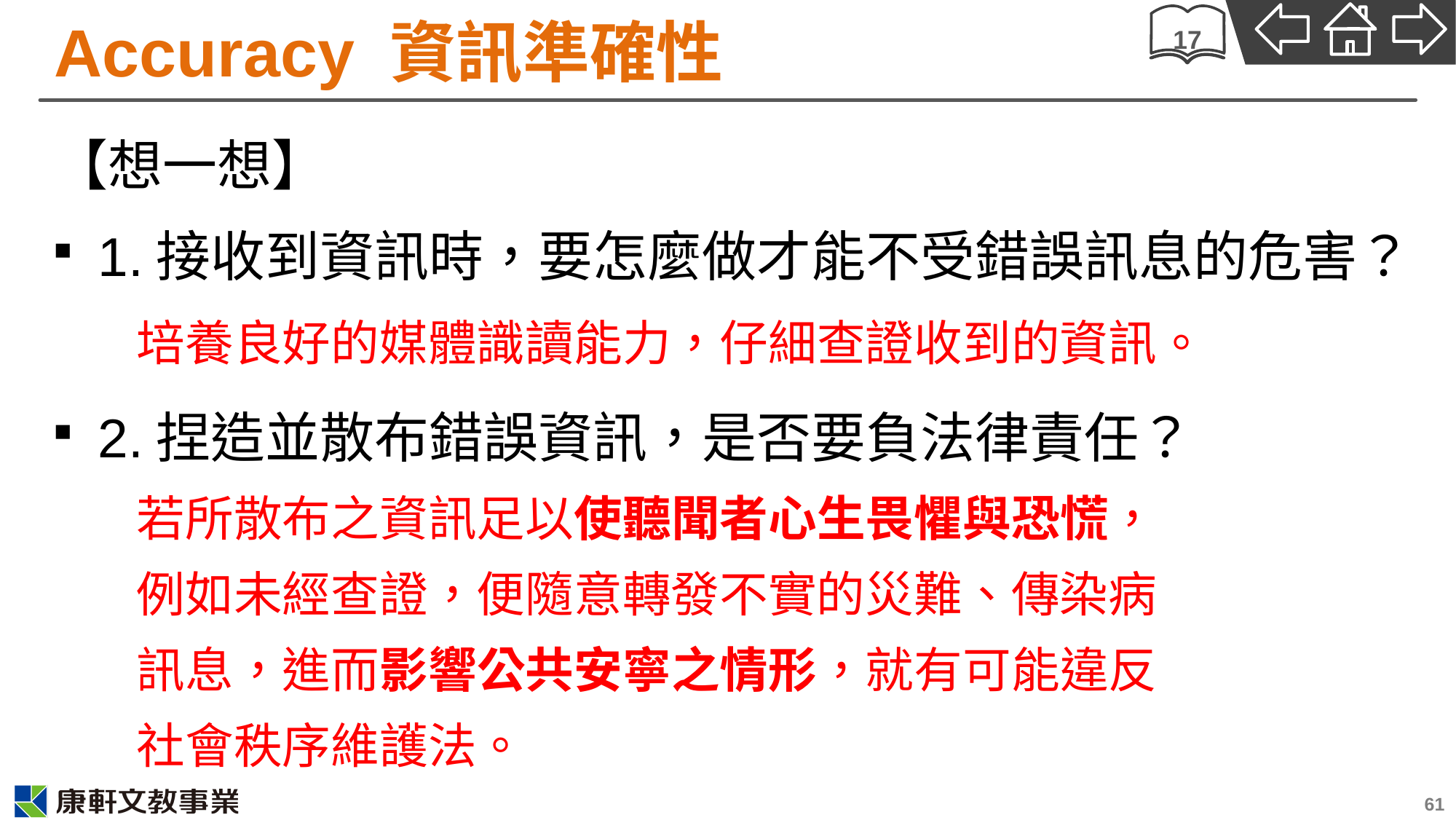

# Accuracy 資訊準確性
17
【想一想】
1.接收到資訊時，要怎麼做才能不受錯誤訊息的危害？

2.捏造並散布錯誤資訊，是否要負法律責任？
培養良好的媒體識讀能力，仔細查證收到的資訊。
若所散布之資訊足以使聽聞者心生畏懼與恐慌，例如未經查證，便隨意轉發不實的災難、傳染病訊息，進而影響公共安寧之情形，就有可能違反社會秩序維護法。
61